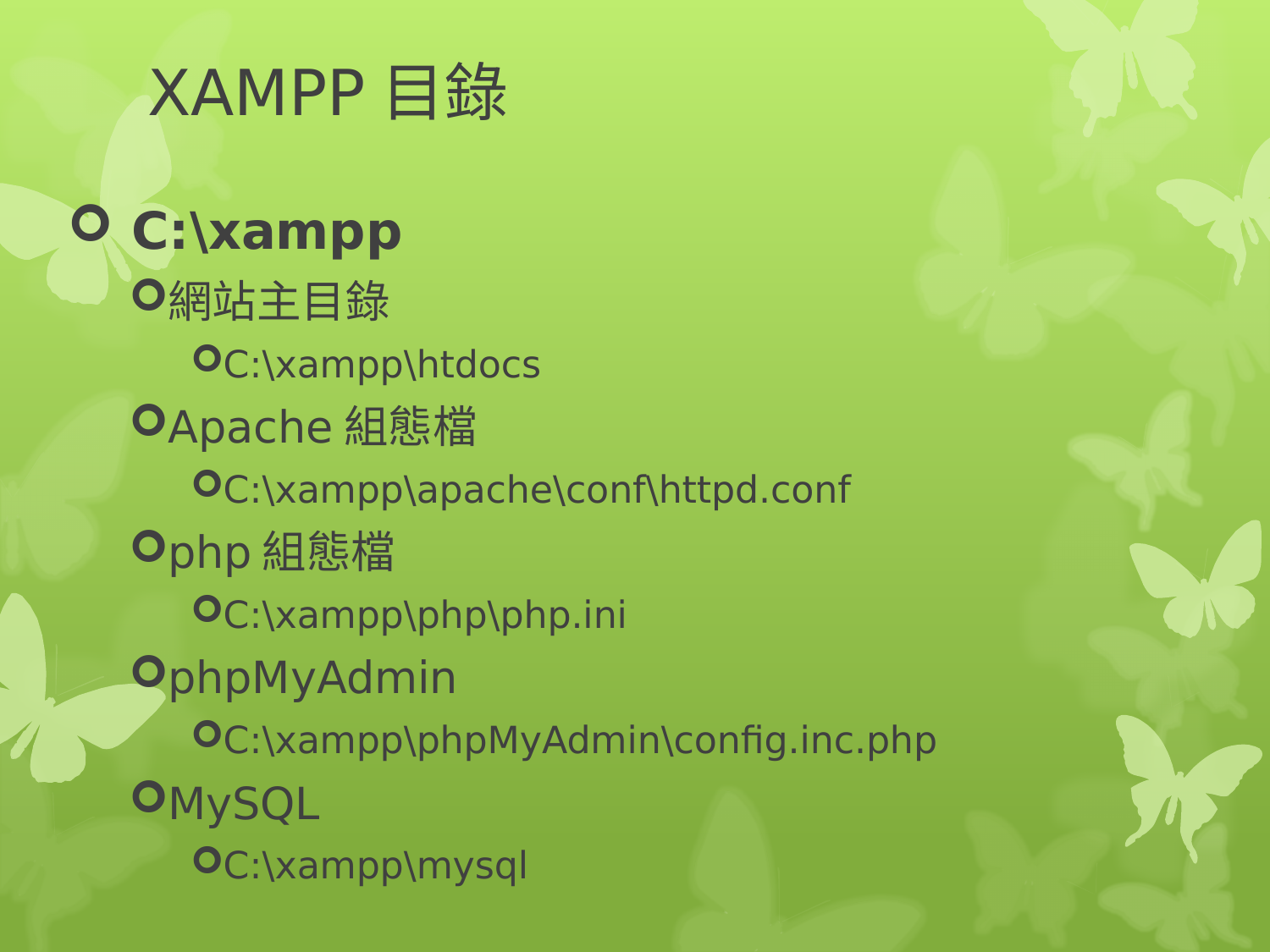

# XAMPP目錄
 C:\xampp
網站主目錄
C:\xampp\htdocs
Apache組態檔
C:\xampp\apache\conf\httpd.conf
php組態檔
C:\xampp\php\php.ini
phpMyAdmin
C:\xampp\phpMyAdmin\config.inc.php
MySQL
C:\xampp\mysql